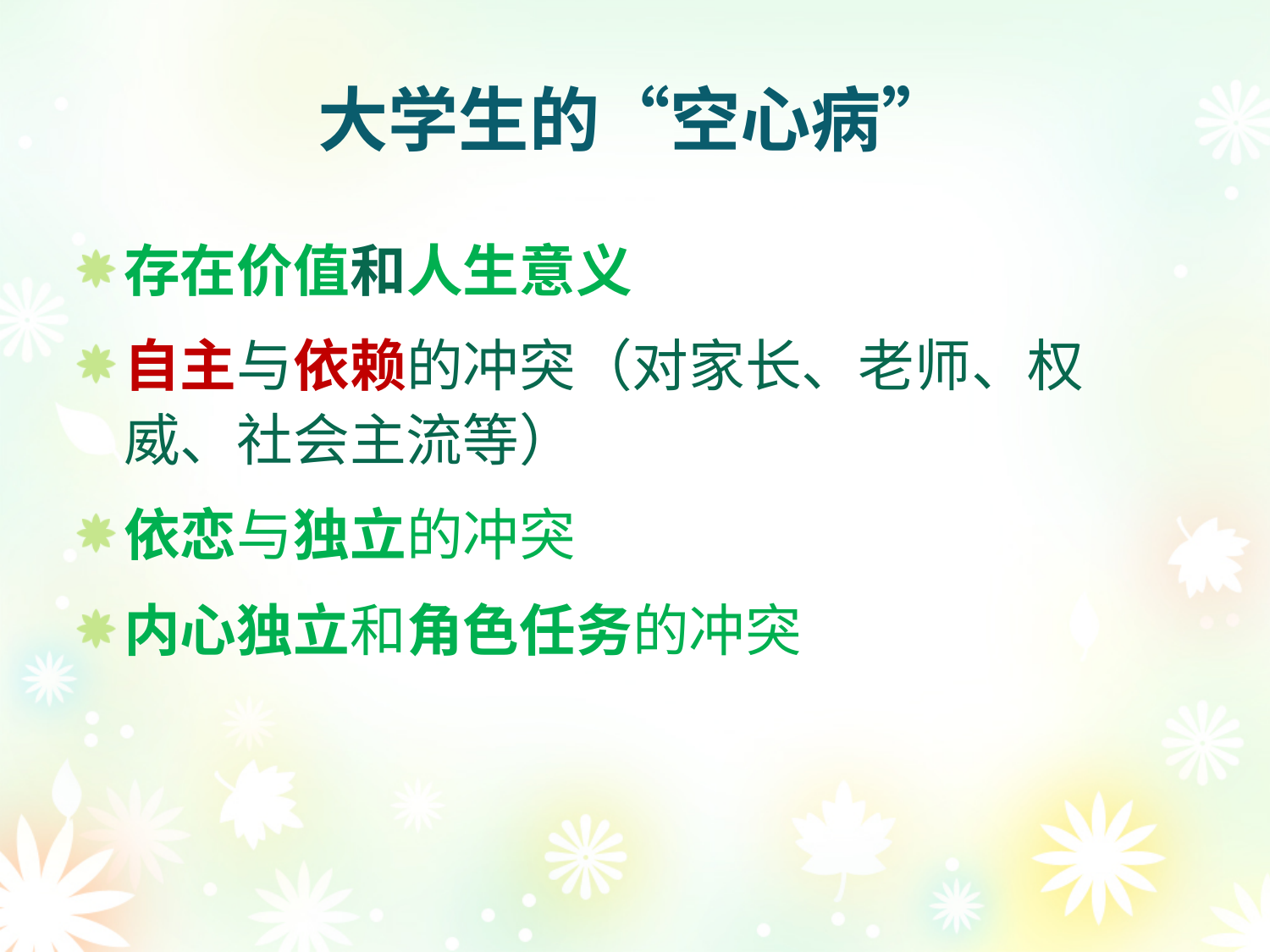

# 大学生的“空心病”
存在价值和人生意义
自主与依赖的冲突（对家长、老师、权威、社会主流等）
依恋与独立的冲突
内心独立和角色任务的冲突